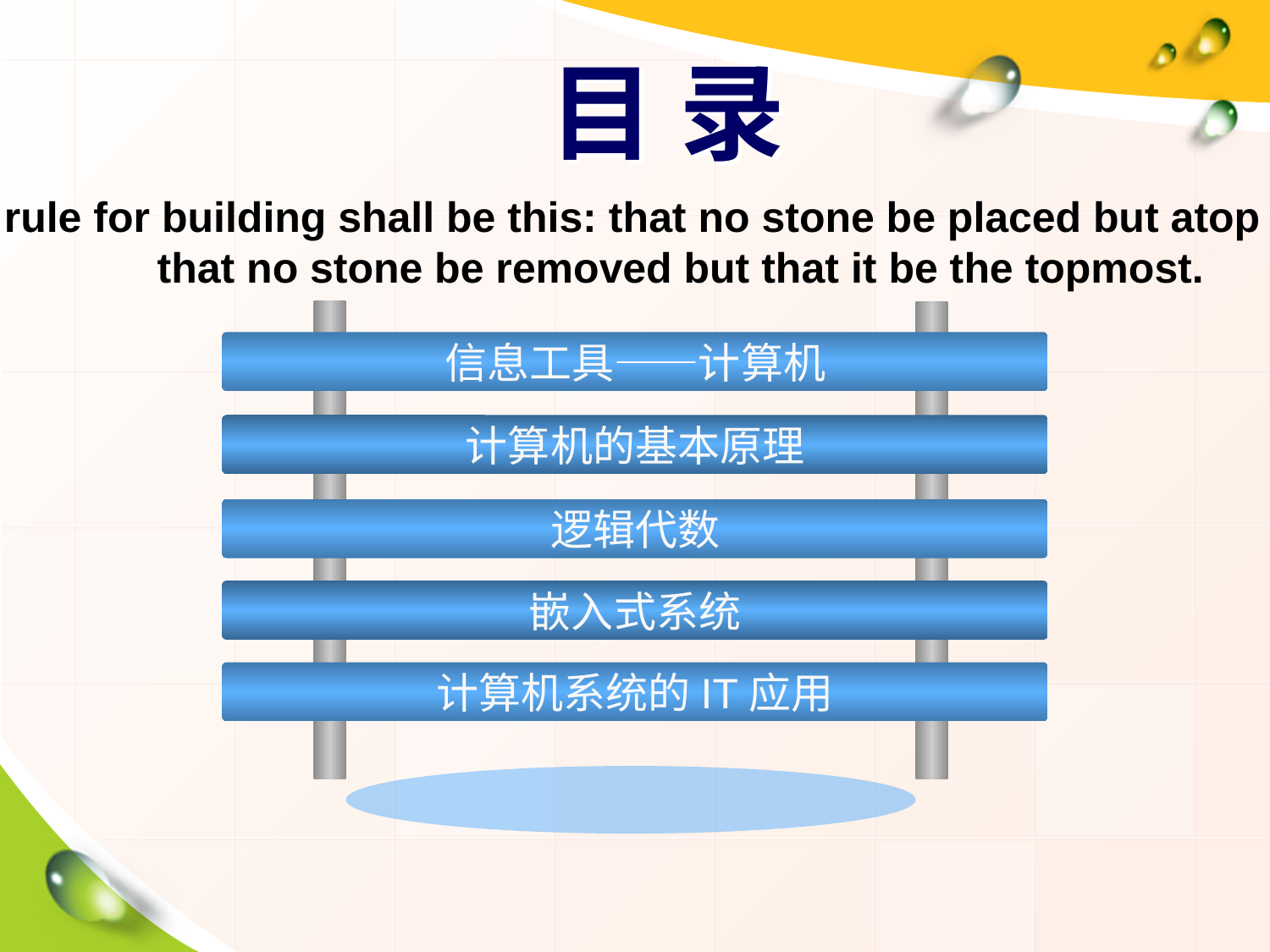

# 目 录
And the rule for building shall be this: that no stone be placed but atop another and
that no stone be removed but that it be the topmost.

信息工具——计算机
计算机的基本原理
逻辑代数
嵌入式系统
计算机系统的IT应用